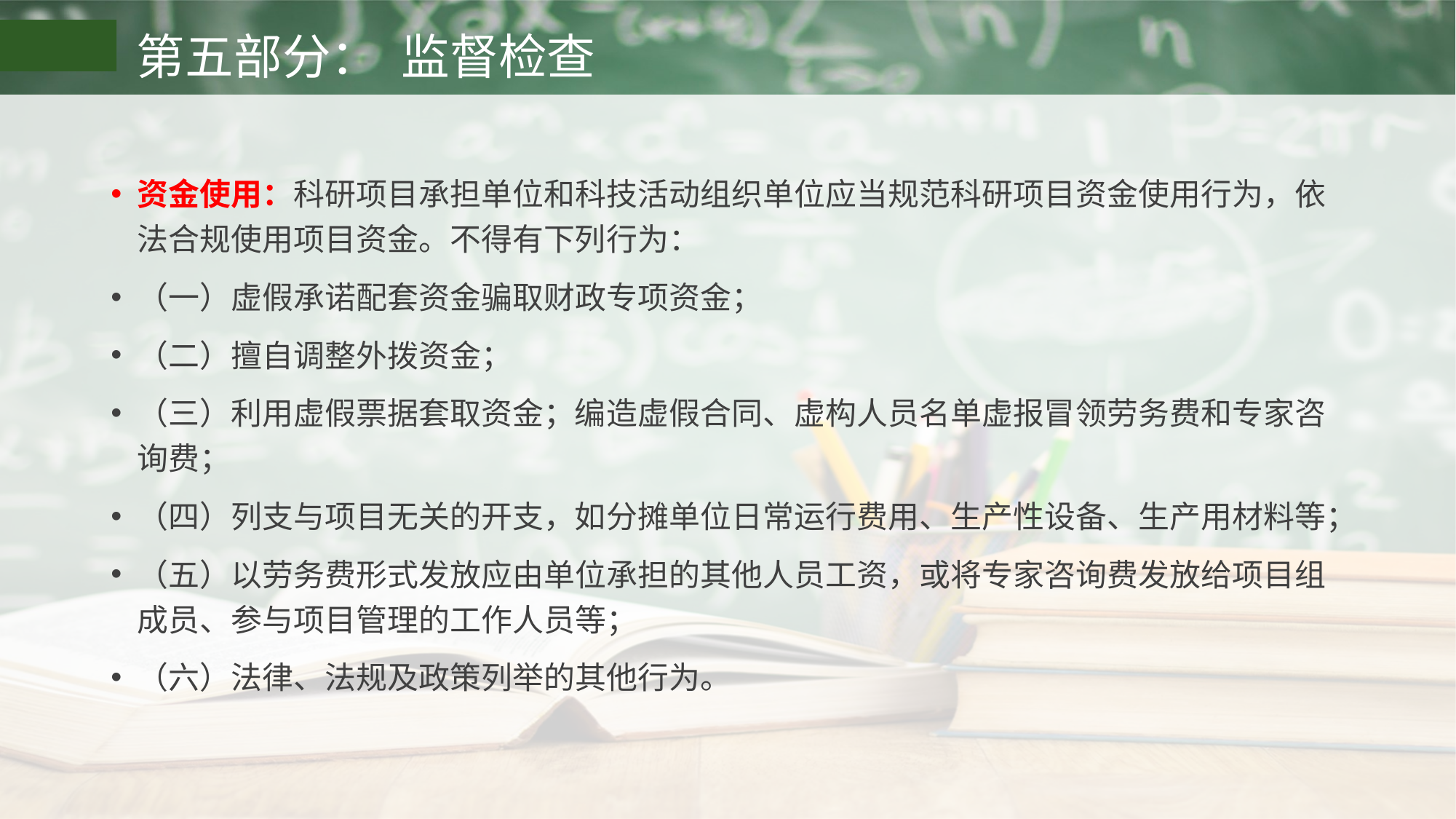

# 第五部分：  监督检查
资金使用：科研项目承担单位和科技活动组织单位应当规范科研项目资金使用行为，依法合规使用项目资金。不得有下列行为：
（一）虚假承诺配套资金骗取财政专项资金；
（二）擅自调整外拨资金；
（三）利用虚假票据套取资金；编造虚假合同、虚构人员名单虚报冒领劳务费和专家咨询费；
（四）列支与项目无关的开支，如分摊单位日常运行费用、生产性设备、生产用材料等；
（五）以劳务费形式发放应由单位承担的其他人员工资，或将专家咨询费发放给项目组成员、参与项目管理的工作人员等；
（六）法律、法规及政策列举的其他行为。